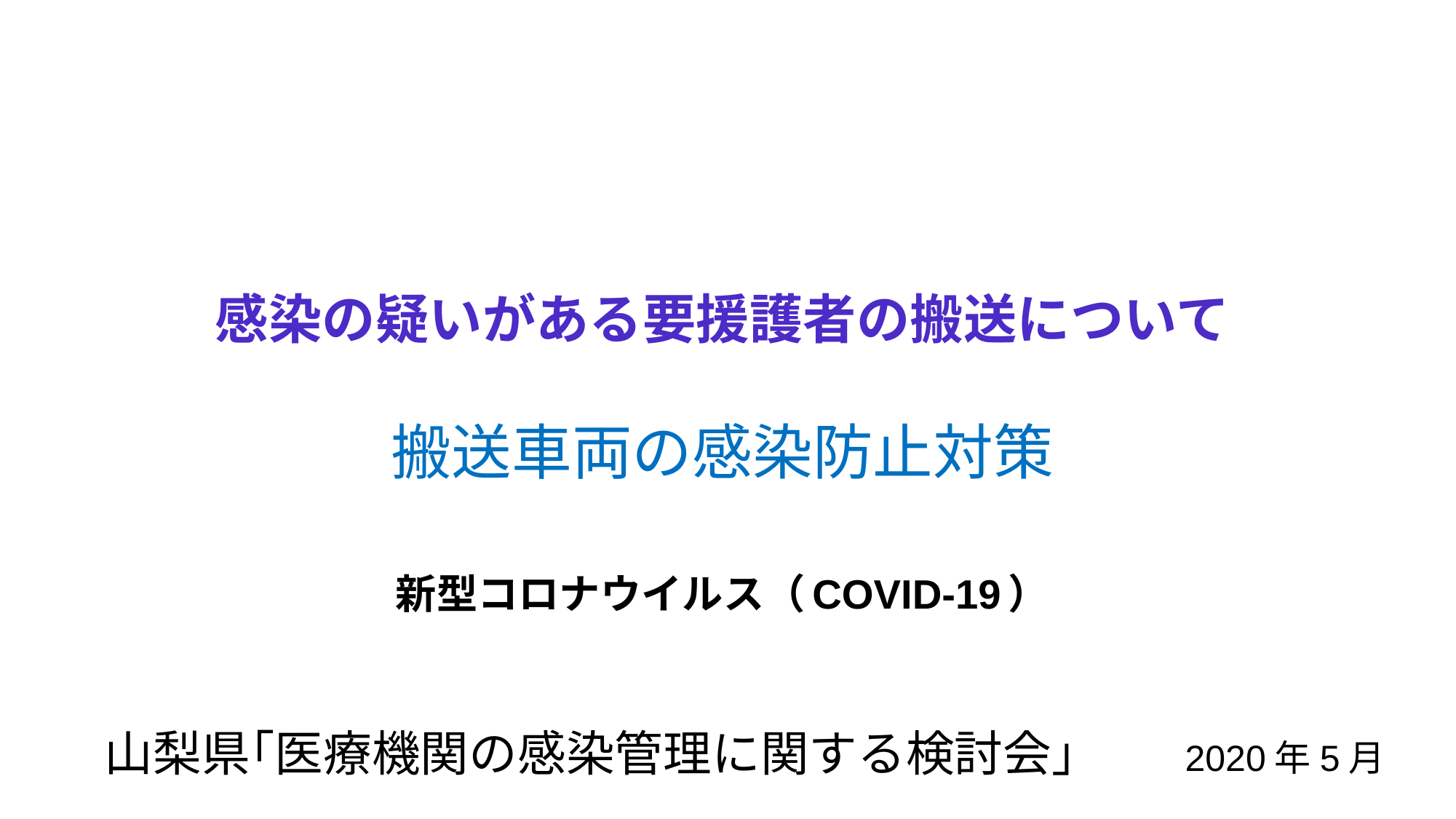

# 感染の疑いがある要援護者の搬送について 搬送車両の感染防止対策 新型コロナウイルス（COVID-19）
山梨県｢医療機関の感染管理に関する検討会｣　　2020年5月